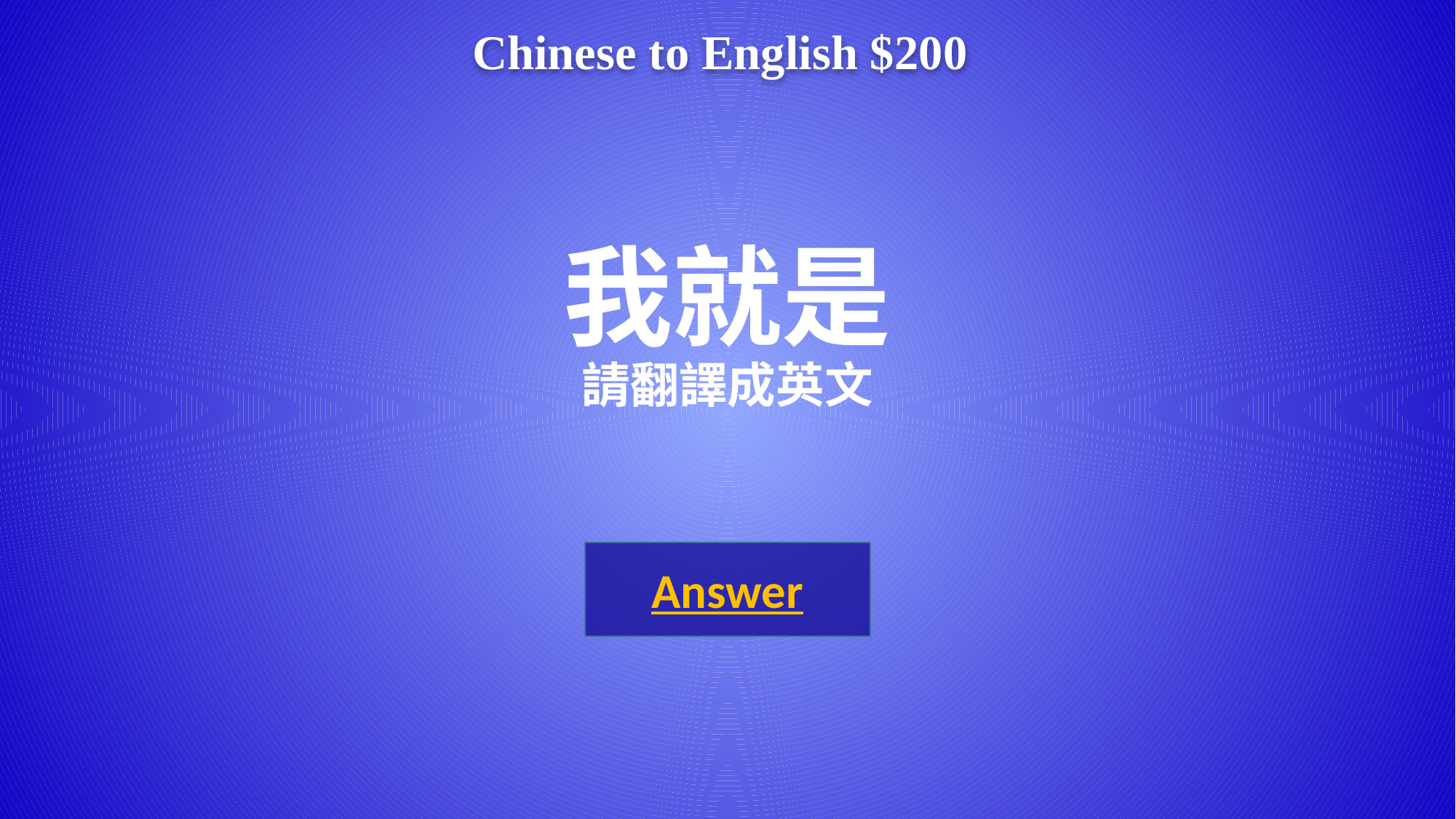

Chinese to English $200
# 我就是 請翻譯成英文